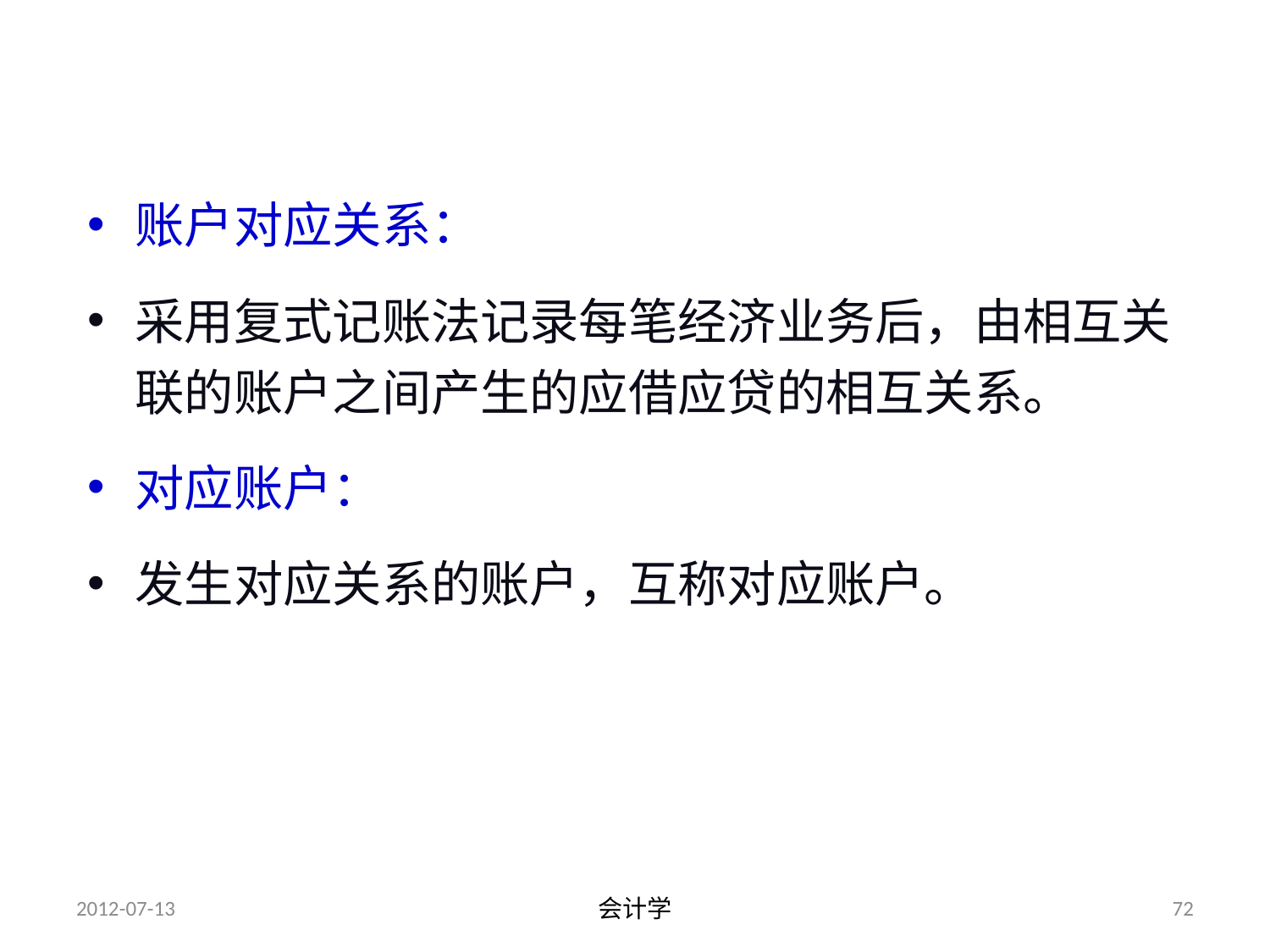

# 四、账户的对应关系及对应账户
账户对应关系：
采用复式记账法记录每笔经济业务后，由相互关联的账户之间产生的应借应贷的相互关系。
对应账户：
发生对应关系的账户，互称对应账户。
2012-07-13
会计学
72